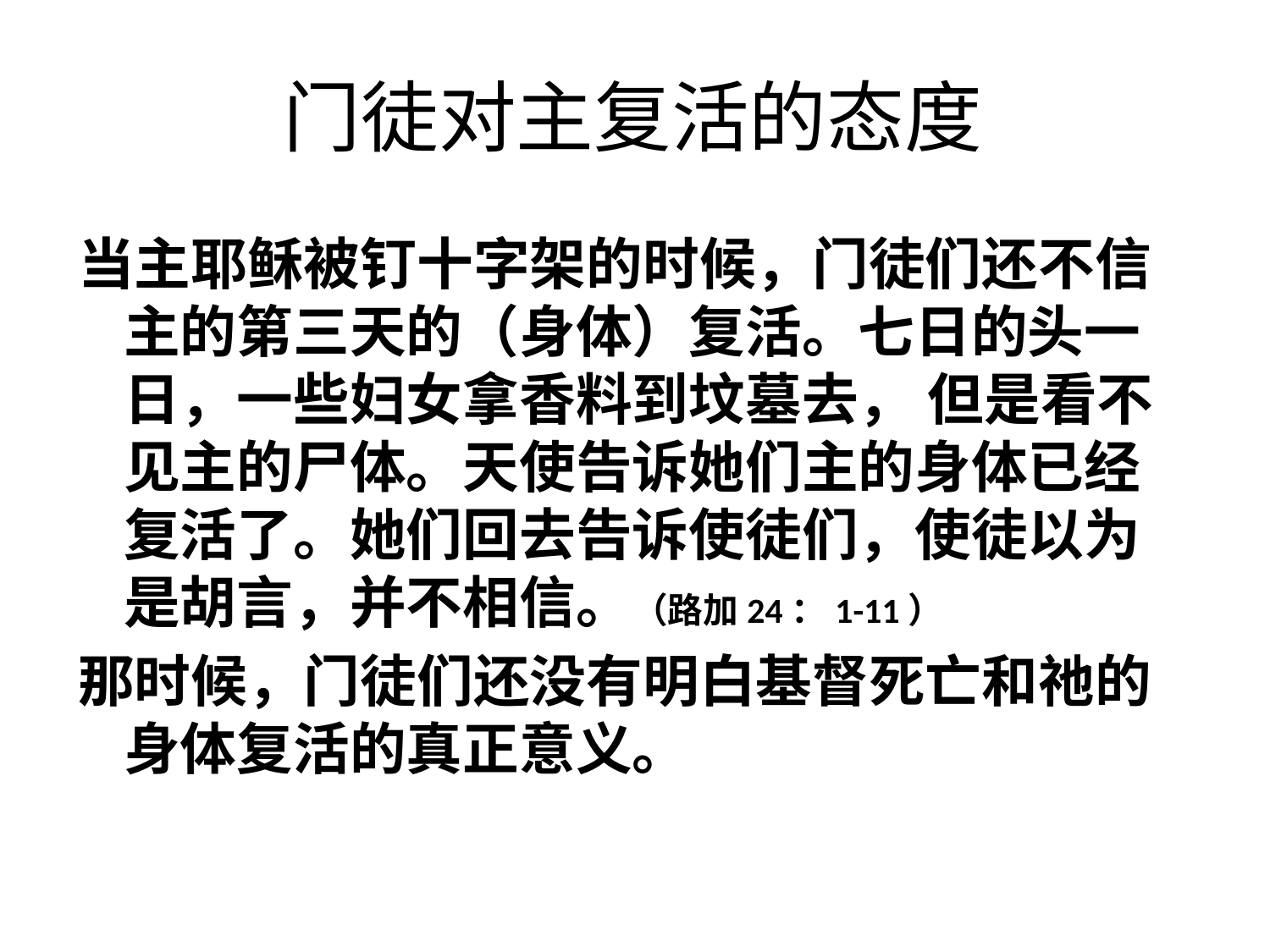

# 门徒对主复活的态度
当主耶稣被钉十字架的时候，门徒们还不信主的第三天的（身体）复活。七日的头一日，一些妇女拿香料到坟墓去， 但是看不见主的尸体。天使告诉她们主的身体已经复活了。她们回去告诉使徒们，使徒以为是胡言，并不相信。（路加24：1-11）
那时候，门徒们还没有明白基督死亡和祂的身体复活的真正意义。